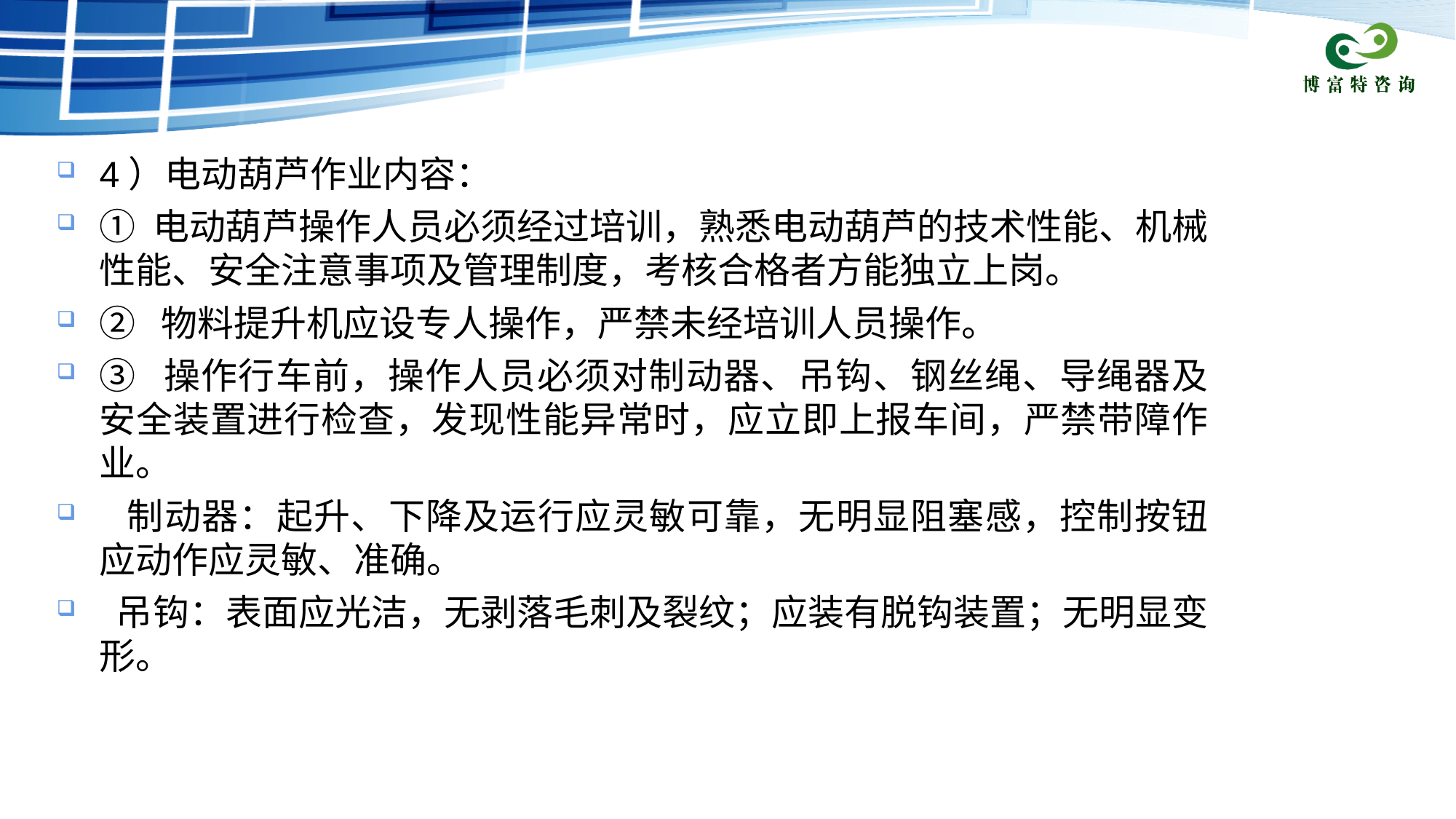

4）电动葫芦作业内容：
① 电动葫芦操作人员必须经过培训，熟悉电动葫芦的技术性能、机械性能、安全注意事项及管理制度，考核合格者方能独立上岗。
②  物料提升机应设专人操作，严禁未经培训人员操作。
③  操作行车前，操作人员必须对制动器、吊钩、钢丝绳、导绳器及安全装置进行检查，发现性能异常时，应立即上报车间，严禁带障作业。
  制动器：起升、下降及运行应灵敏可靠，无明显阻塞感，控制按钮应动作应灵敏、准确。
 吊钩：表面应光洁，无剥落毛刺及裂纹；应装有脱钩装置；无明显变形。